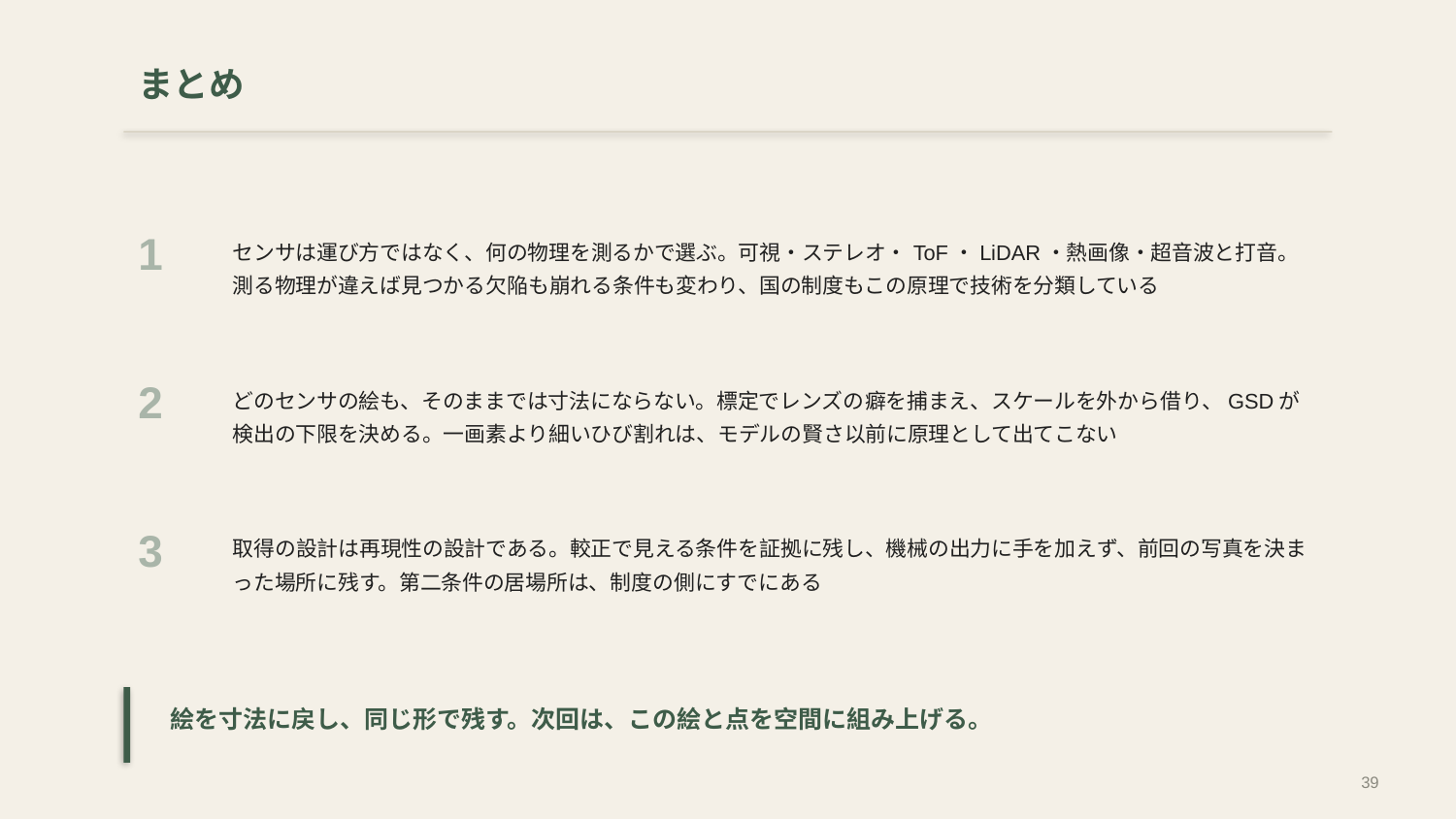

まとめ

1
センサは運び方ではなく、何の物理を測るかで選ぶ。可視・ステレオ・ToF・LiDAR・熱画像・超音波と打音。測る物理が違えば見つかる欠陥も崩れる条件も変わり、国の制度もこの原理で技術を分類している
2
どのセンサの絵も、そのままでは寸法にならない。標定でレンズの癖を捕まえ、スケールを外から借り、GSDが検出の下限を決める。一画素より細いひび割れは、モデルの賢さ以前に原理として出てこない
3
取得の設計は再現性の設計である。較正で見える条件を証拠に残し、機械の出力に手を加えず、前回の写真を決まった場所に残す。第二条件の居場所は、制度の側にすでにある

絵を寸法に戻し、同じ形で残す。次回は、この絵と点を空間に組み上げる。
39